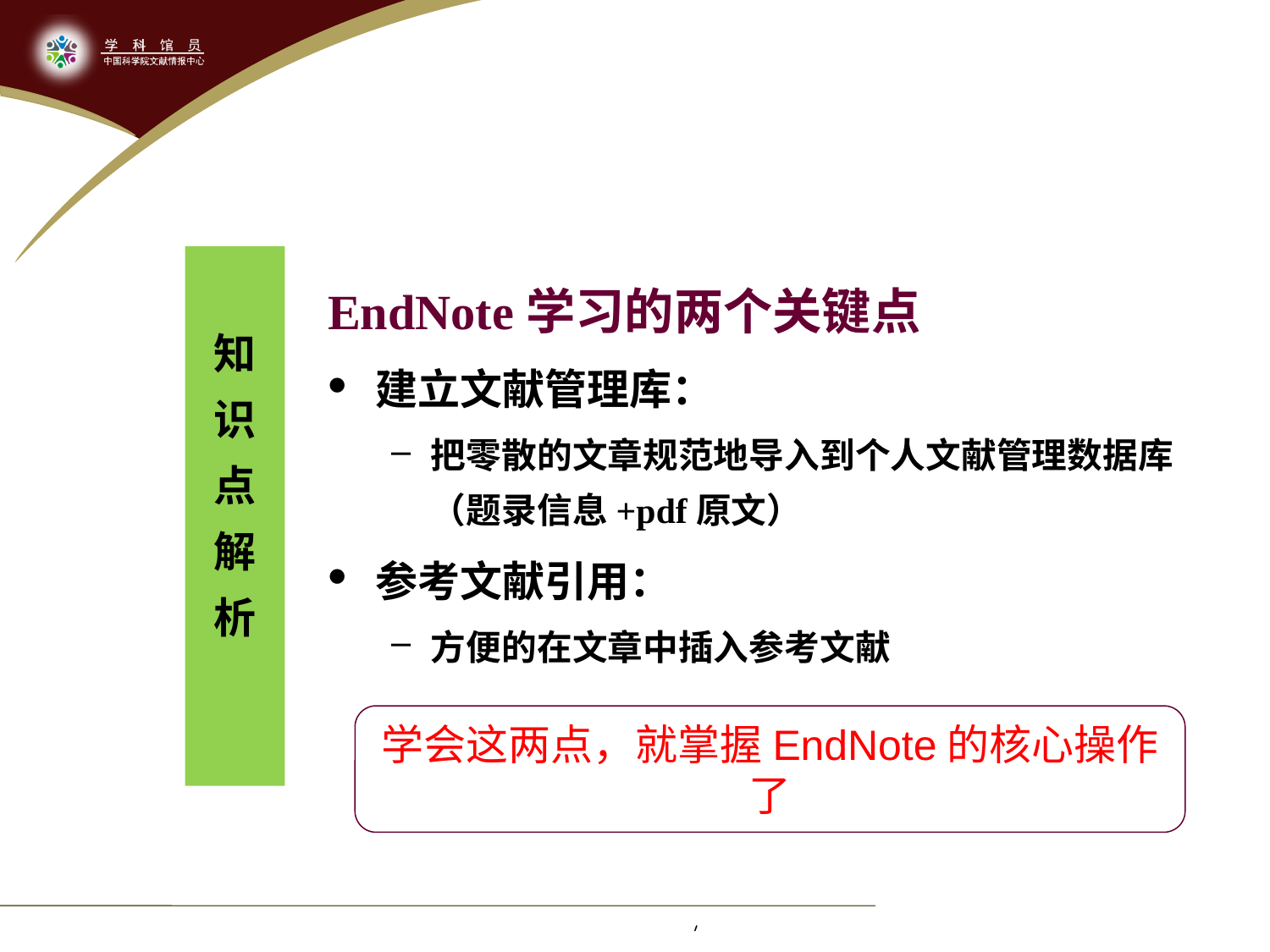

知识点解析
EndNote学习的两个关键点
建立文献管理库：
把零散的文章规范地导入到个人文献管理数据库（题录信息+pdf原文）
参考文献引用：
方便的在文章中插入参考文献

学会这两点，就掌握EndNote的核心操作了